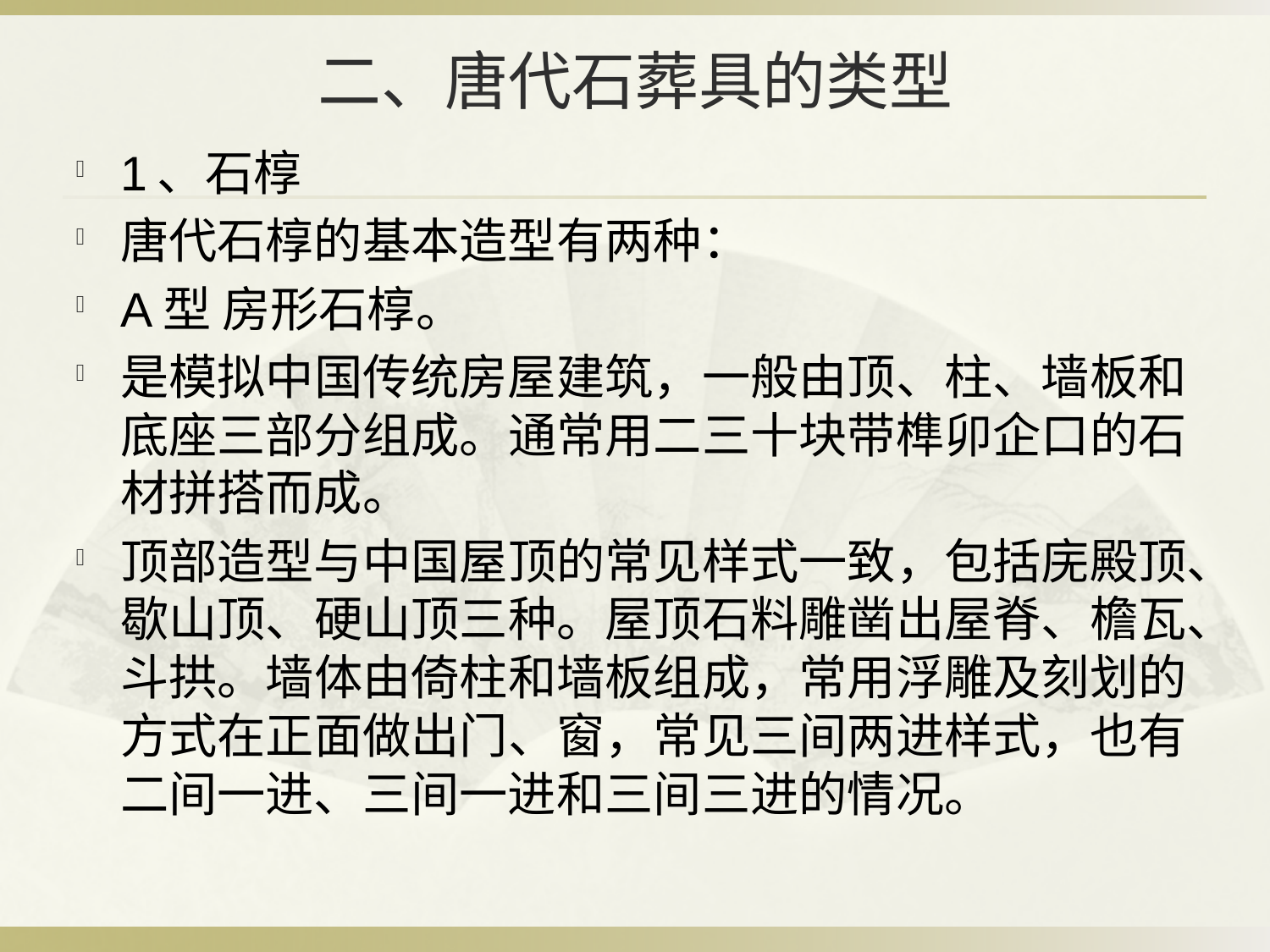

# 二、唐代石葬具的类型
1、石椁
唐代石椁的基本造型有两种：
A型 房形石椁。
是模拟中国传统房屋建筑，一般由顶、柱、墙板和底座三部分组成。通常用二三十块带榫卯企口的石材拼搭而成。
顶部造型与中国屋顶的常见样式一致，包括庑殿顶、歇山顶、硬山顶三种。屋顶石料雕凿出屋脊、檐瓦、斗拱。墙体由倚柱和墙板组成，常用浮雕及刻划的方式在正面做出门、窗，常见三间两进样式，也有二间一进、三间一进和三间三进的情况。